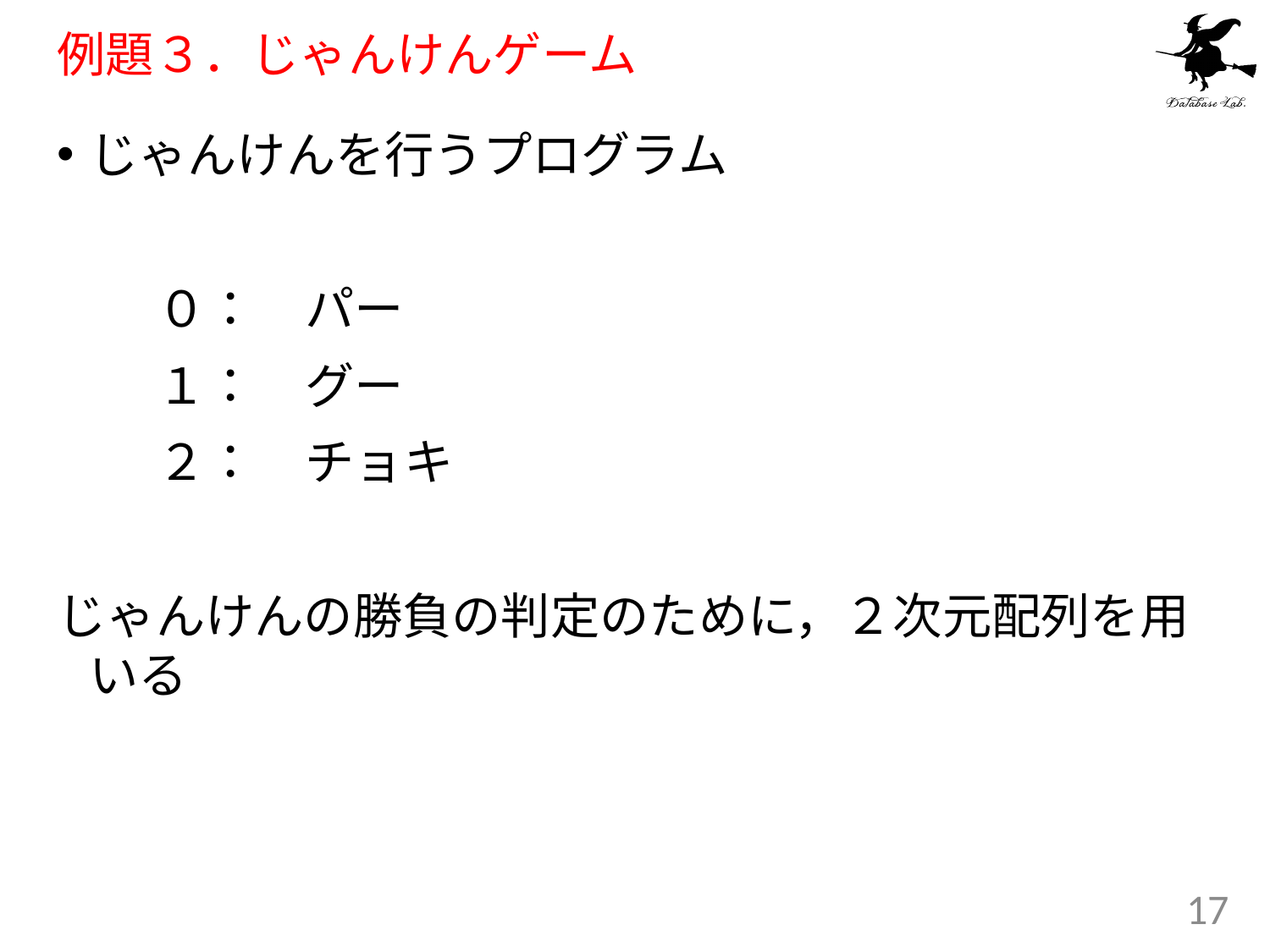

# 例題３．じゃんけんゲーム
じゃんけんを行うプログラム

        ０：　パー
        １：　グー
        ２：　チョキ

じゃんけんの勝負の判定のために，２次元配列を用いる
17